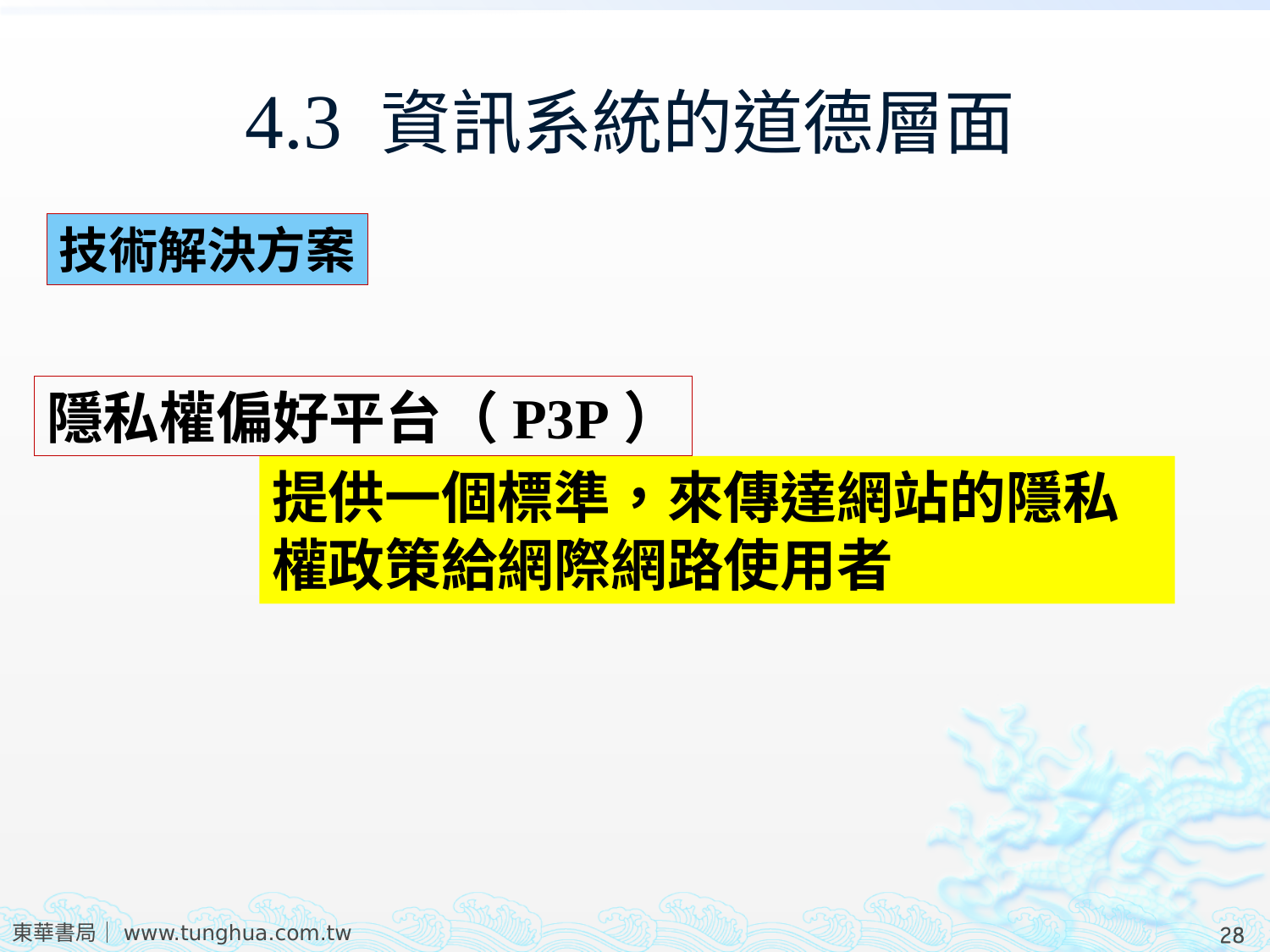

# 4.3 資訊系統的道德層面
技術解決方案
隱私權偏好平台（P3P）
提供一個標準，來傳達網站的隱私權政策給網際網路使用者